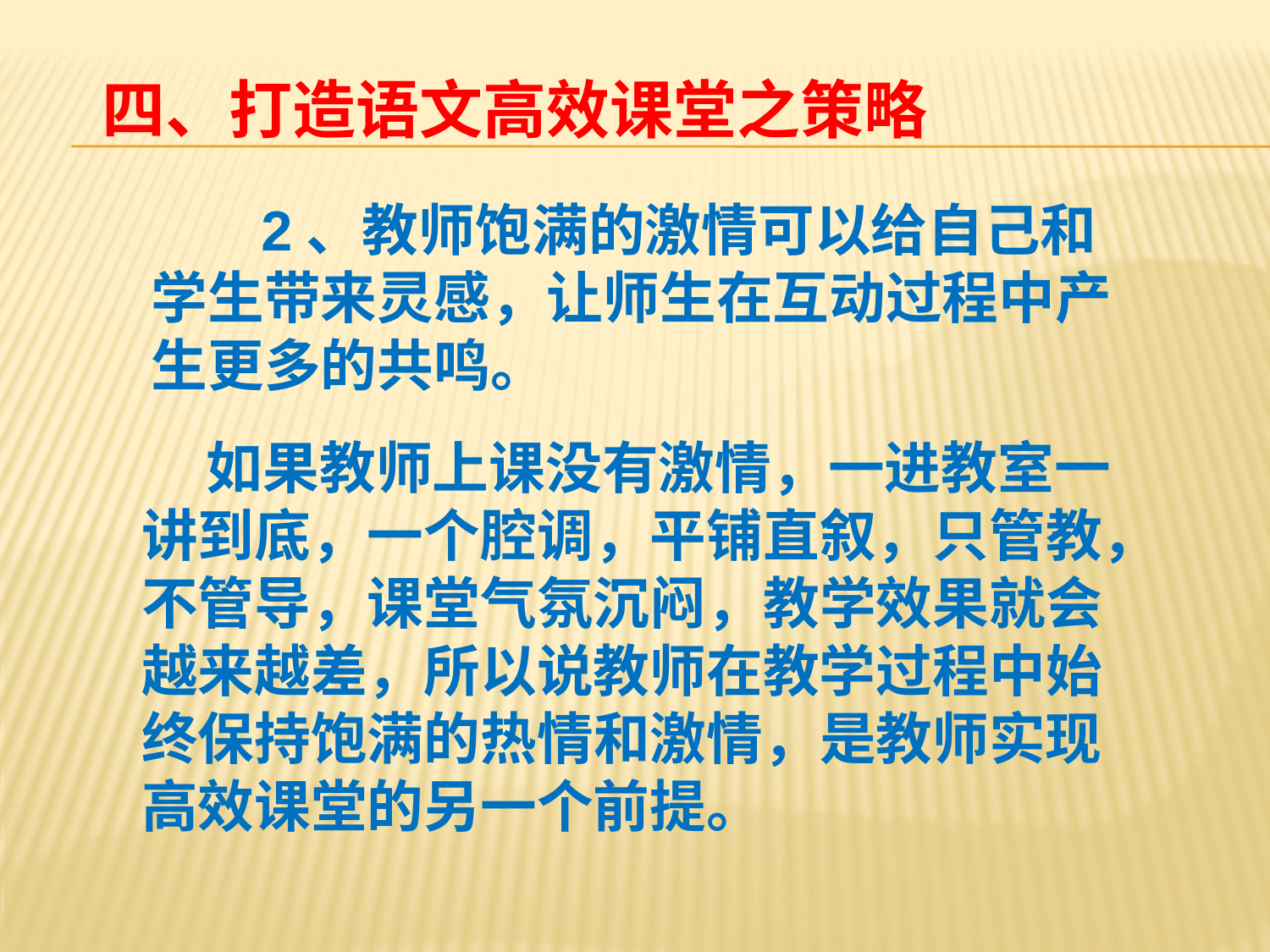

# 四、打造语文高效课堂之策略
       2、教师饱满的激情可以给自己和学生带来灵感，让师生在互动过程中产生更多的共鸣。
    如果教师上课没有激情，一进教室一讲到底，一个腔调，平铺直叙，只管教，不管导，课堂气氛沉闷，教学效果就会越来越差，所以说教师在教学过程中始终保持饱满的热情和激情，是教师实现高效课堂的另一个前提。